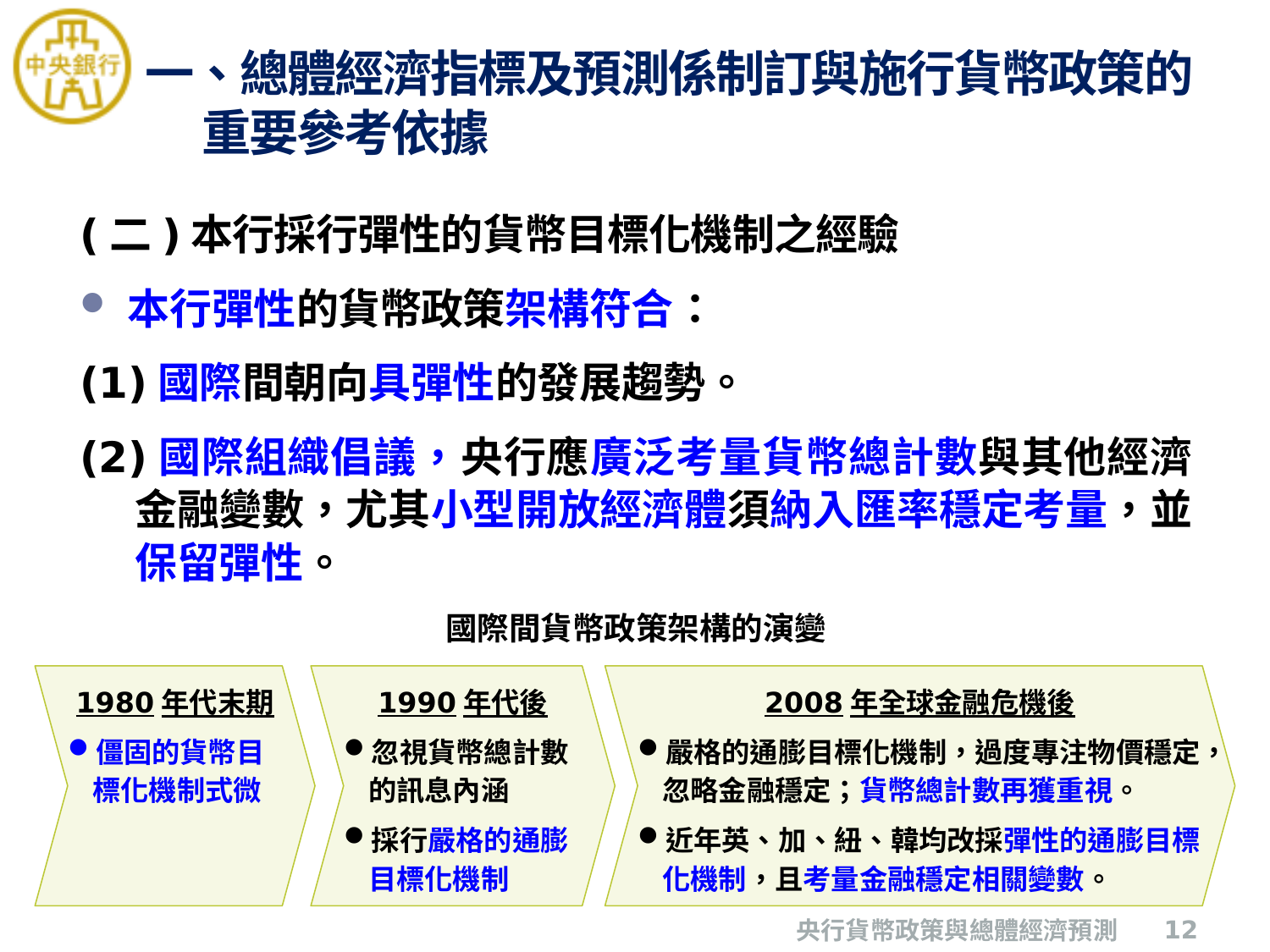

# 一、總體經濟指標及預測係制訂與施行貨幣政策的 重要參考依據
(二)本行採行彈性的貨幣目標化機制之經驗
本行彈性的貨幣政策架構符合：
(1)國際間朝向具彈性的發展趨勢。
(2)國際組織倡議，央行應廣泛考量貨幣總計數與其他經濟金融變數，尤其小型開放經濟體須納入匯率穩定考量，並保留彈性。
國際間貨幣政策架構的演變
1980年代末期
僵固的貨幣目標化機制式微
1990年代後
忽視貨幣總計數的訊息內涵
採行嚴格的通膨目標化機制
2008年全球金融危機後
嚴格的通膨目標化機制，過度專注物價穩定，忽略金融穩定；貨幣總計數再獲重視。
近年英、加、紐、韓均改採彈性的通膨目標化機制，且考量金融穩定相關變數。
12
央行貨幣政策與總體經濟預測